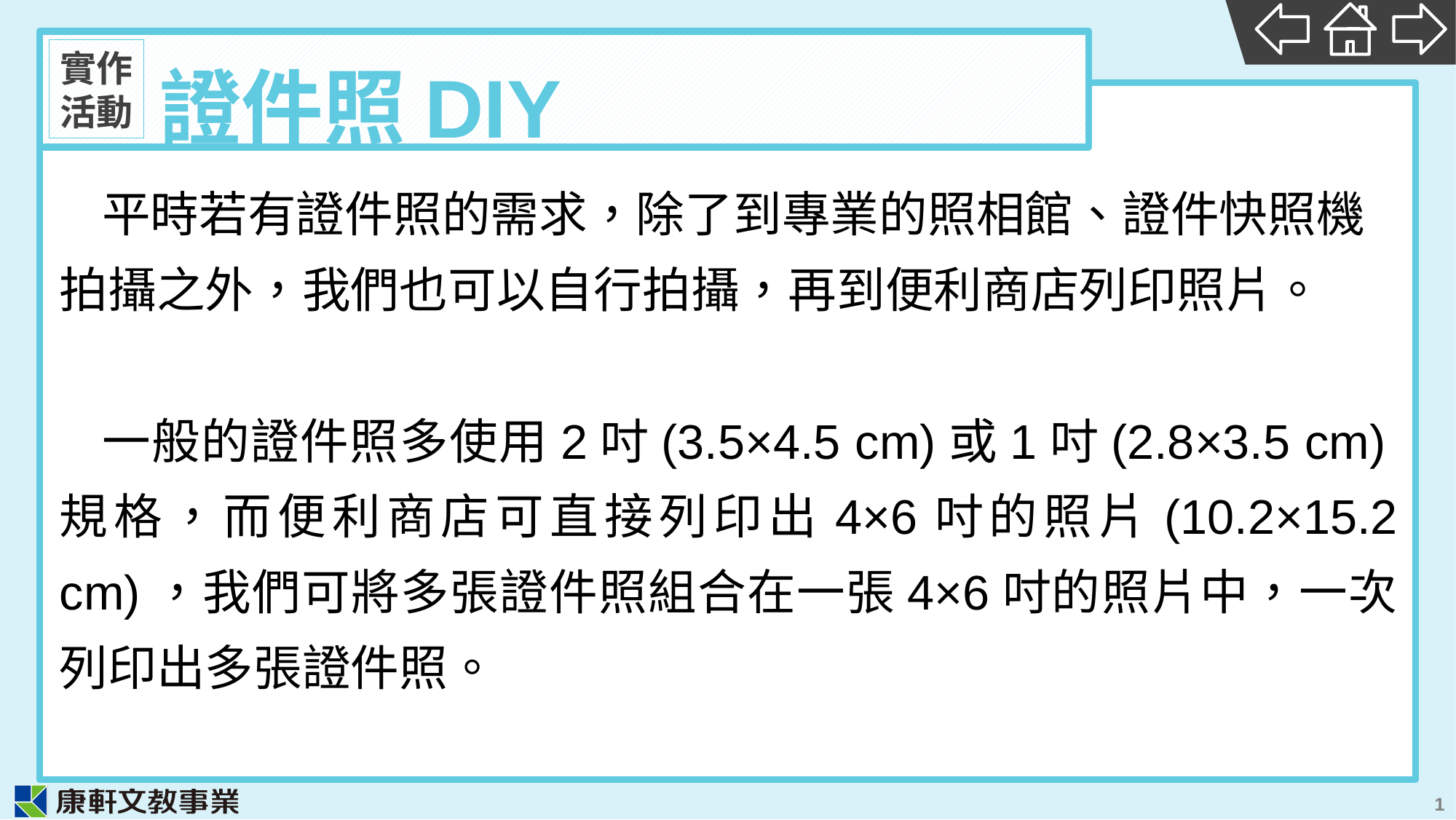

# 證件照DIY
平時若有證件照的需求，除了到專業的照相館、證件快照機拍攝之外，我們也可以自行拍攝，再到便利商店列印照片。

一般的證件照多使用2吋(3.5×4.5 cm)或1吋(2.8×3.5 cm)規格，而便利商店可直接列印出4×6吋的照片(10.2×15.2 cm)，我們可將多張證件照組合在一張4×6吋的照片中，一次列印出多張證件照。

1